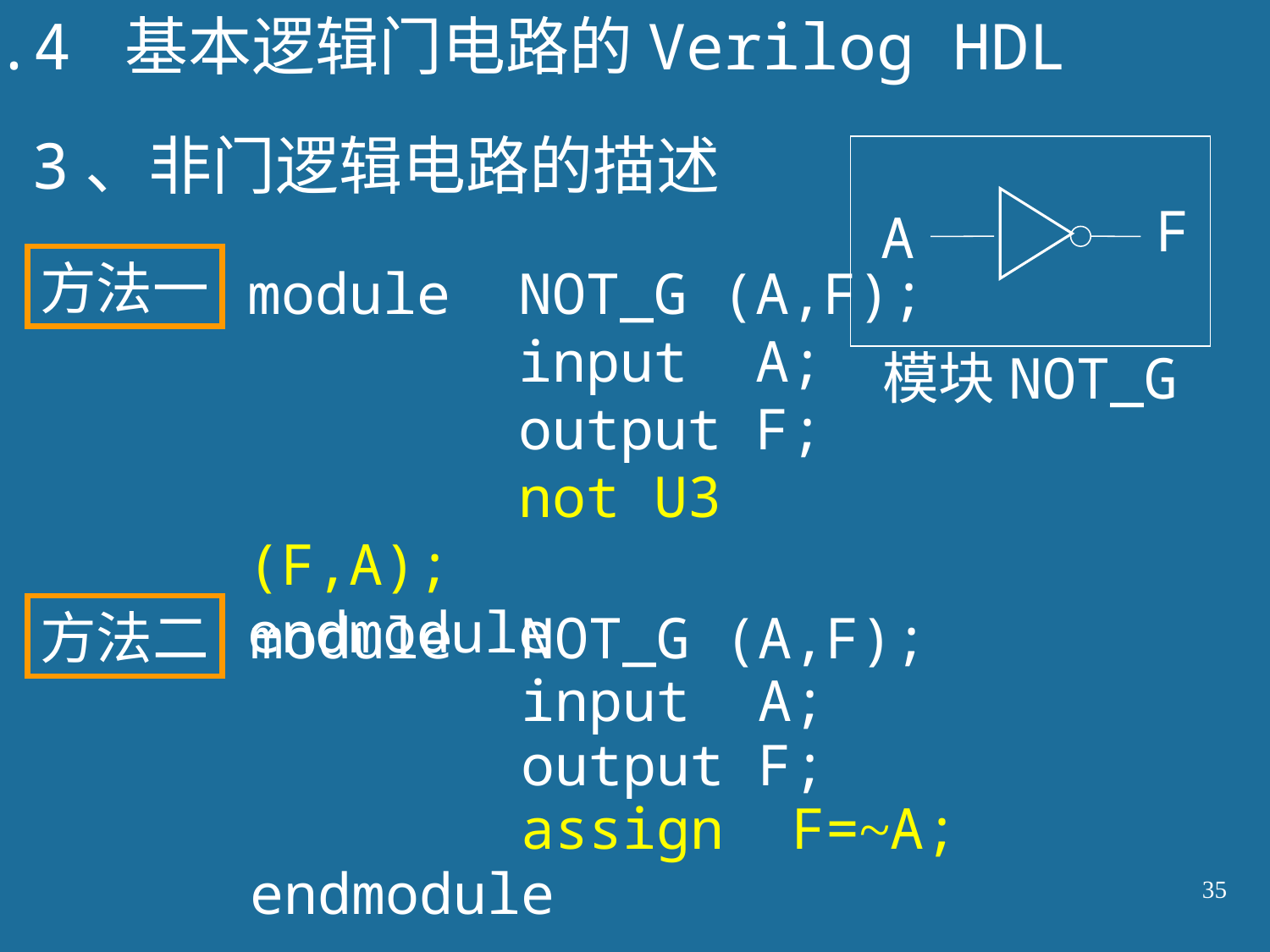

7.4 基本逻辑门电路的Verilog HDL
3、非门逻辑电路的描述

F

A

模块NOT_G

方法一
module  NOT_G (A,F);
        input  A;
        output F;
        not U3 (F,A);
endmodule
方法二
module  NOT_G (A,F);
        input  A;
        output F;
        assign  F=~A;
endmodule
35